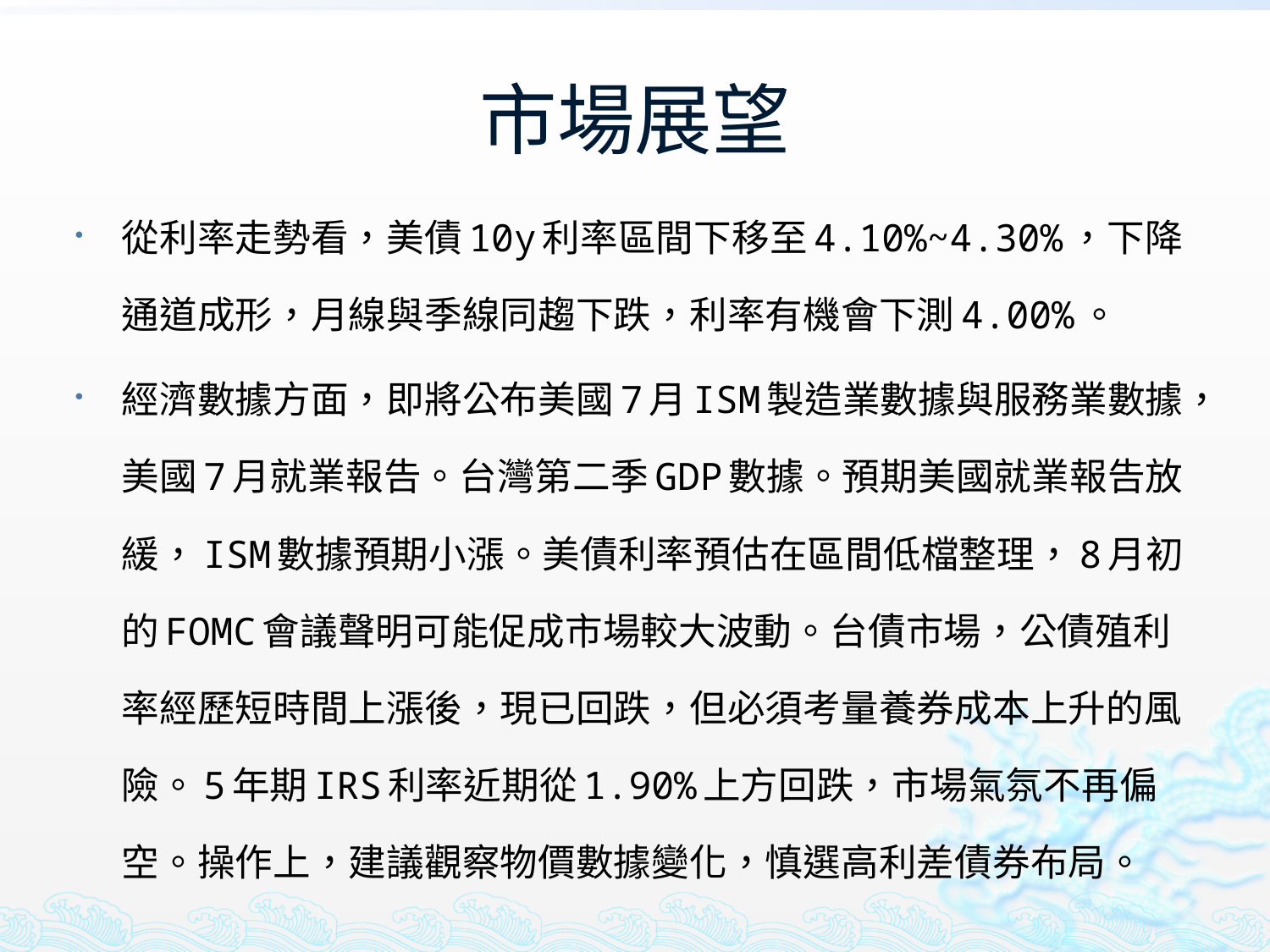

# 市場展望
從利率走勢看，美債10y利率區間下移至4.10%~4.30%，下降通道成形，月線與季線同趨下跌，利率有機會下測4.00%。
經濟數據方面，即將公布美國7月ISM製造業數據與服務業數據，美國7月就業報告。台灣第二季GDP數據。預期美國就業報告放緩，ISM數據預期小漲。美債利率預估在區間低檔整理，8月初的FOMC會議聲明可能促成市場較大波動。台債市場，公債殖利率經歷短時間上漲後，現已回跌，但必須考量養券成本上升的風險。5年期IRS利率近期從1.90%上方回跌，市場氣氛不再偏空。操作上，建議觀察物價數據變化，慎選高利差債券布局。